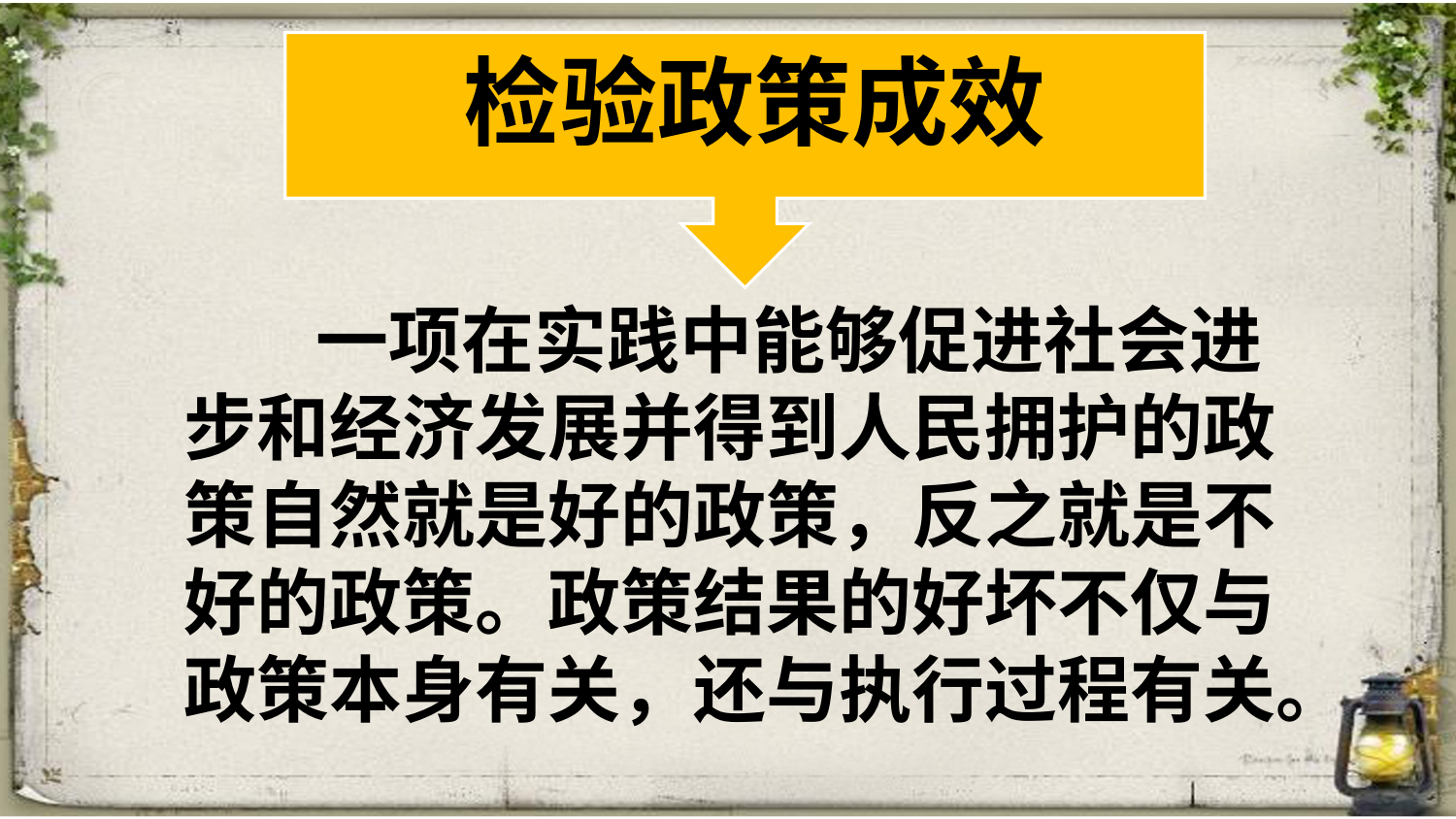

检验政策成效

        一项在实践中能够促进社会进步和经济发展并得到人民拥护的政策自然就是好的政策，反之就是不好的政策。政策结果的好坏不仅与政策本身有关，还与执行过程有关。